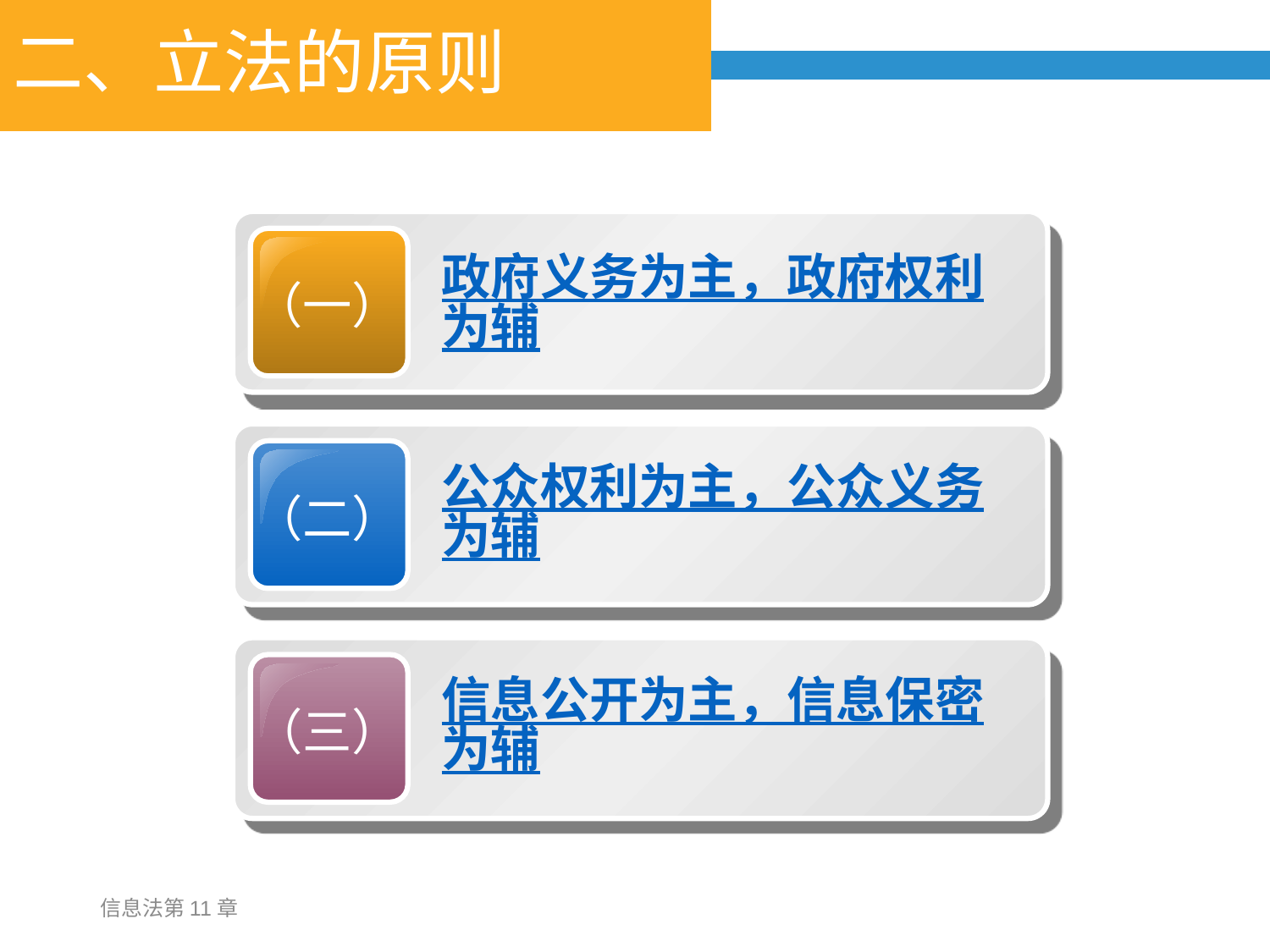

# 二、立法的原则

（一）
政府义务为主，政府权利为辅

（二）
公众权利为主，公众义务为辅

（三）
信息公开为主，信息保密为辅
信息法第11章